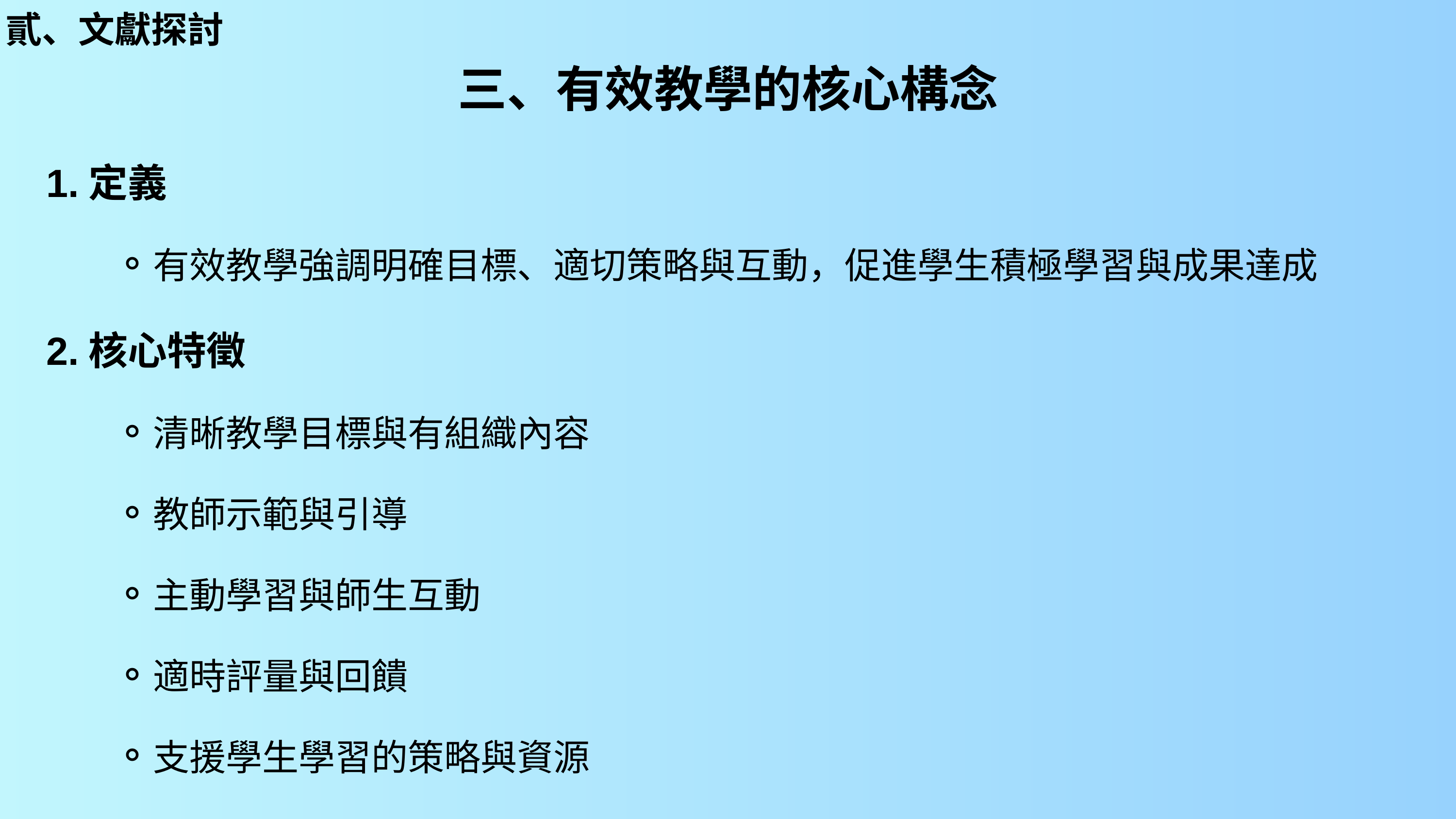

貳、文獻探討

三、有效教學的核心構念
1.定義
有效教學強調明確目標、適切策略與互動，促進學生積極學習與成果達成
2.核心特徵
清晰教學目標與有組織內容
教師示範與引導
主動學習與師生互動
適時評量與回饋
支援學生學習的策略與資源